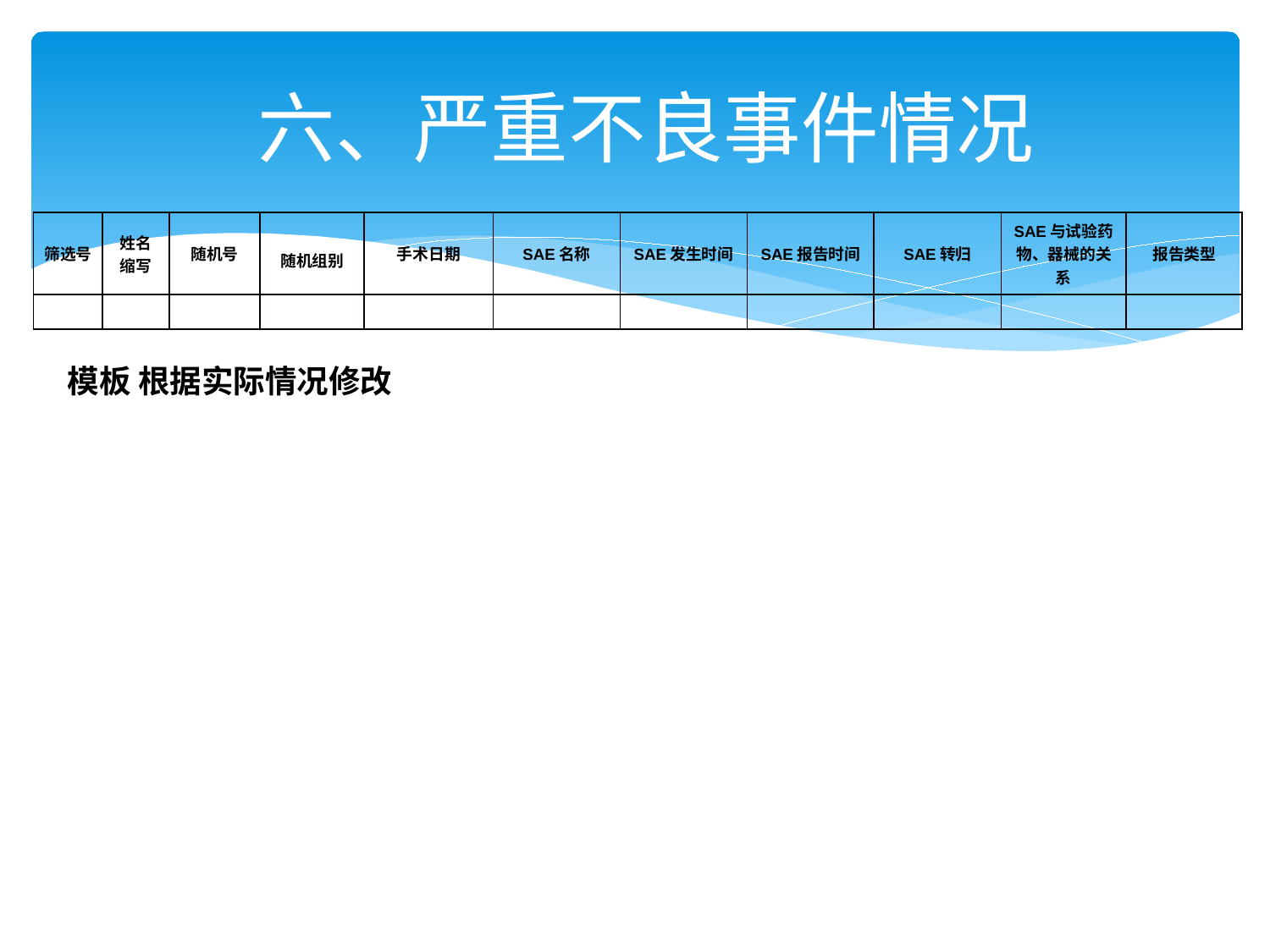

# 六、严重不良事件情况
| 筛选号 | 姓名缩写 | 随机号 | 随机组别 | 手术日期 | SAE名称 | SAE发生时间 | SAE报告时间 | SAE转归 | SAE与试验药物、器械的关系 | 报告类型 |
| --- | --- | --- | --- | --- | --- | --- | --- | --- | --- | --- |
|  |  |  |  |  |  |  |  |  |  |  |
模板 根据实际情况修改